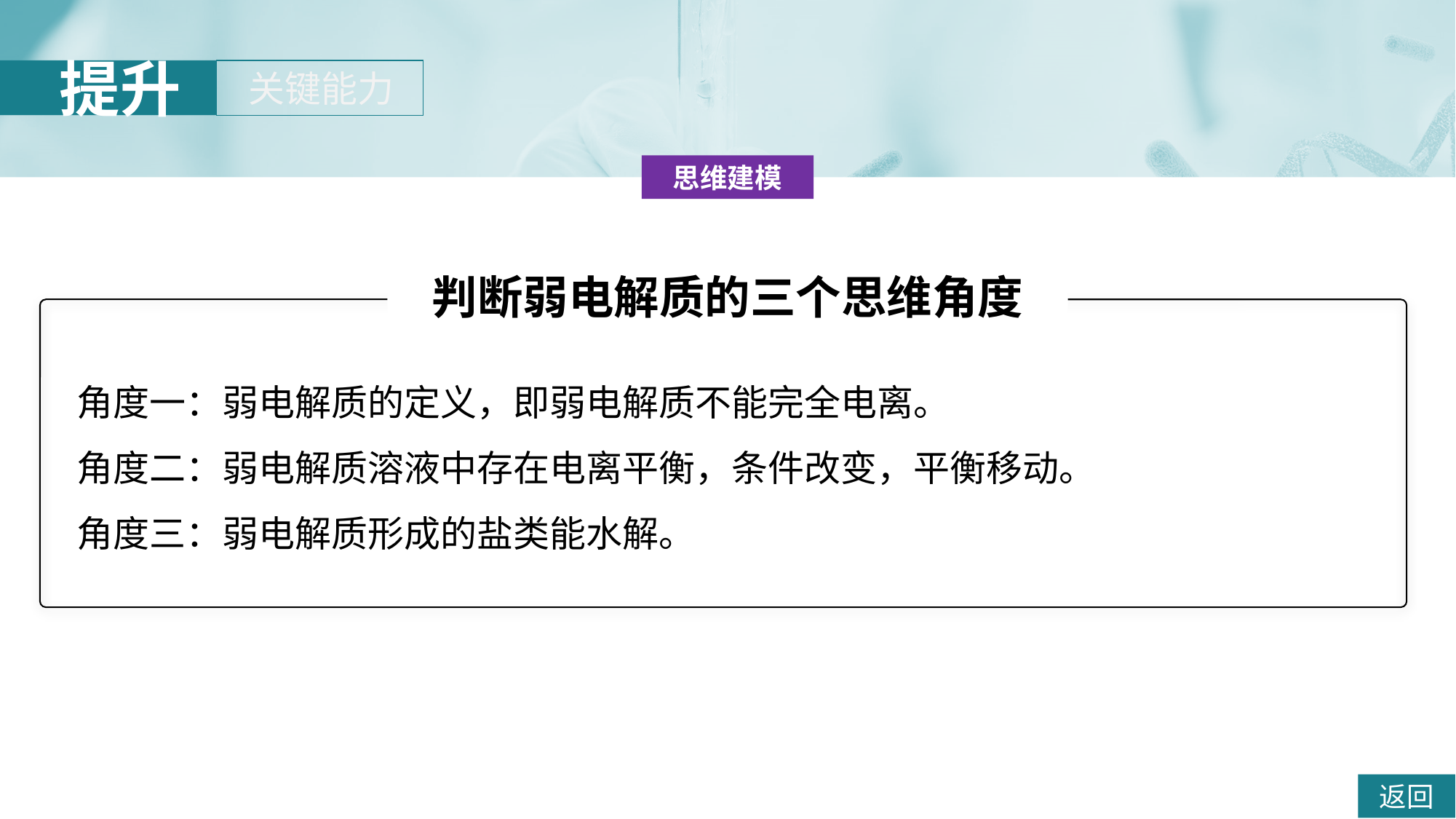

判断弱电解质的三个思维角度

角度一：弱电解质的定义，即弱电解质不能完全电离。
角度二：弱电解质溶液中存在电离平衡，条件改变，平衡移动。
角度三：弱电解质形成的盐类能水解。
返回